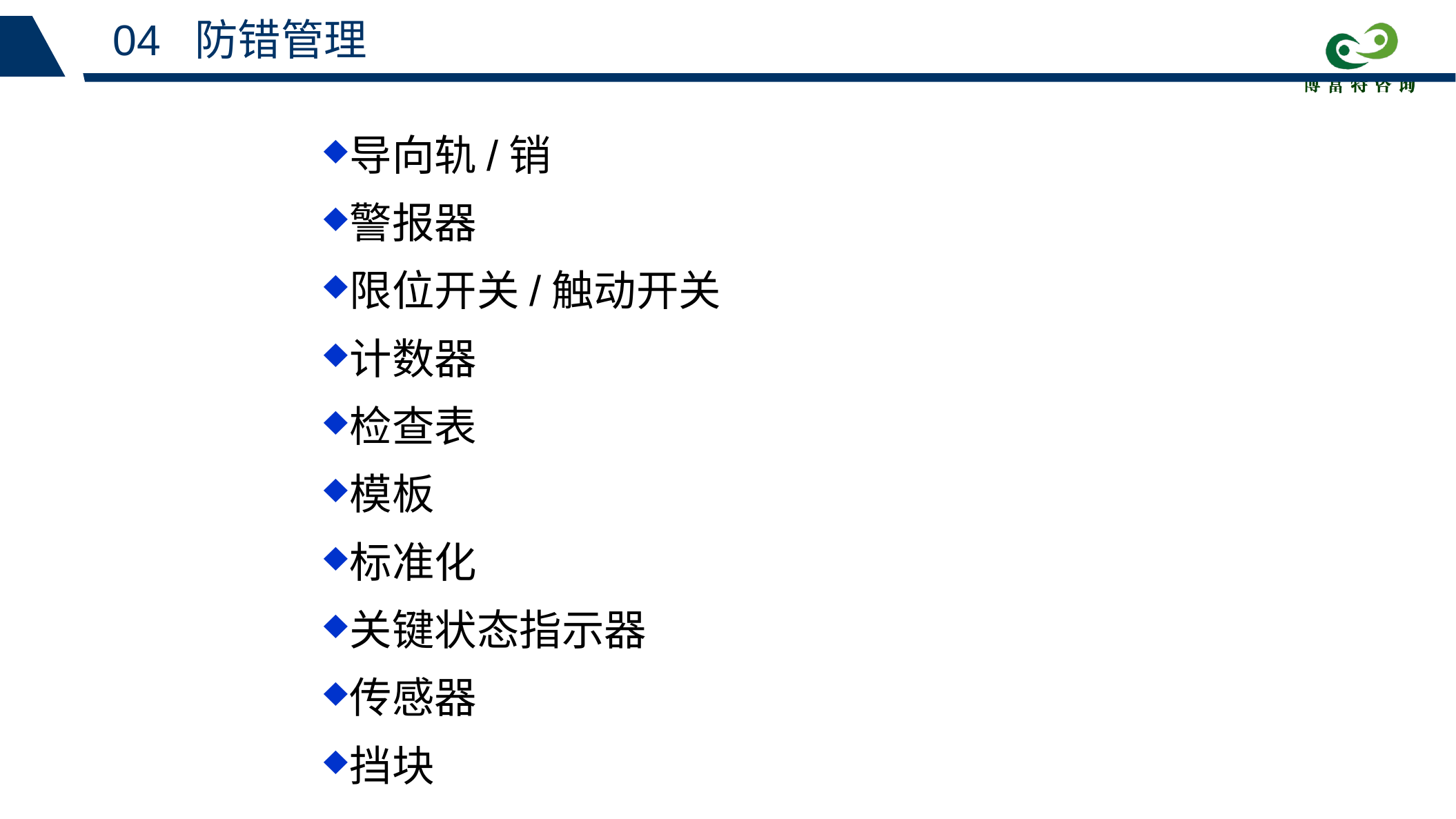

04  防错管理

导向轨/销
警报器
限位开关/触动开关
计数器
检查表
模板
标准化
关键状态指示器
传感器
挡块